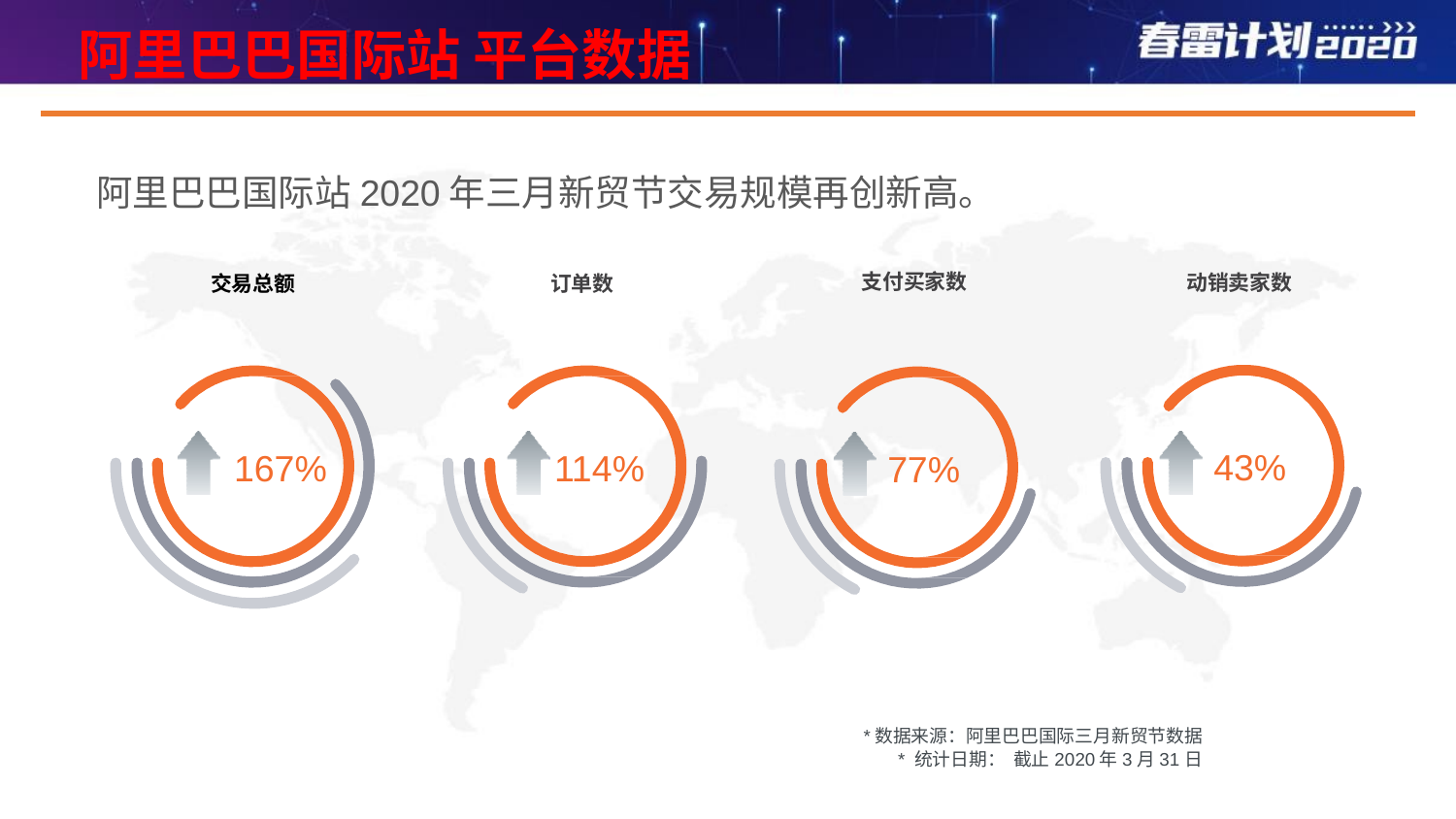

阿里巴巴国际站 平台数据

阿里巴巴国际站2020年三月新贸节交易规模再创新高。
支付买家数
动销卖家数
交易总额
订单数

167%
114%
77%

43%

*数据来源：阿里巴巴国际三月新贸节数据
* 统计日期：  截止2020年3月31日